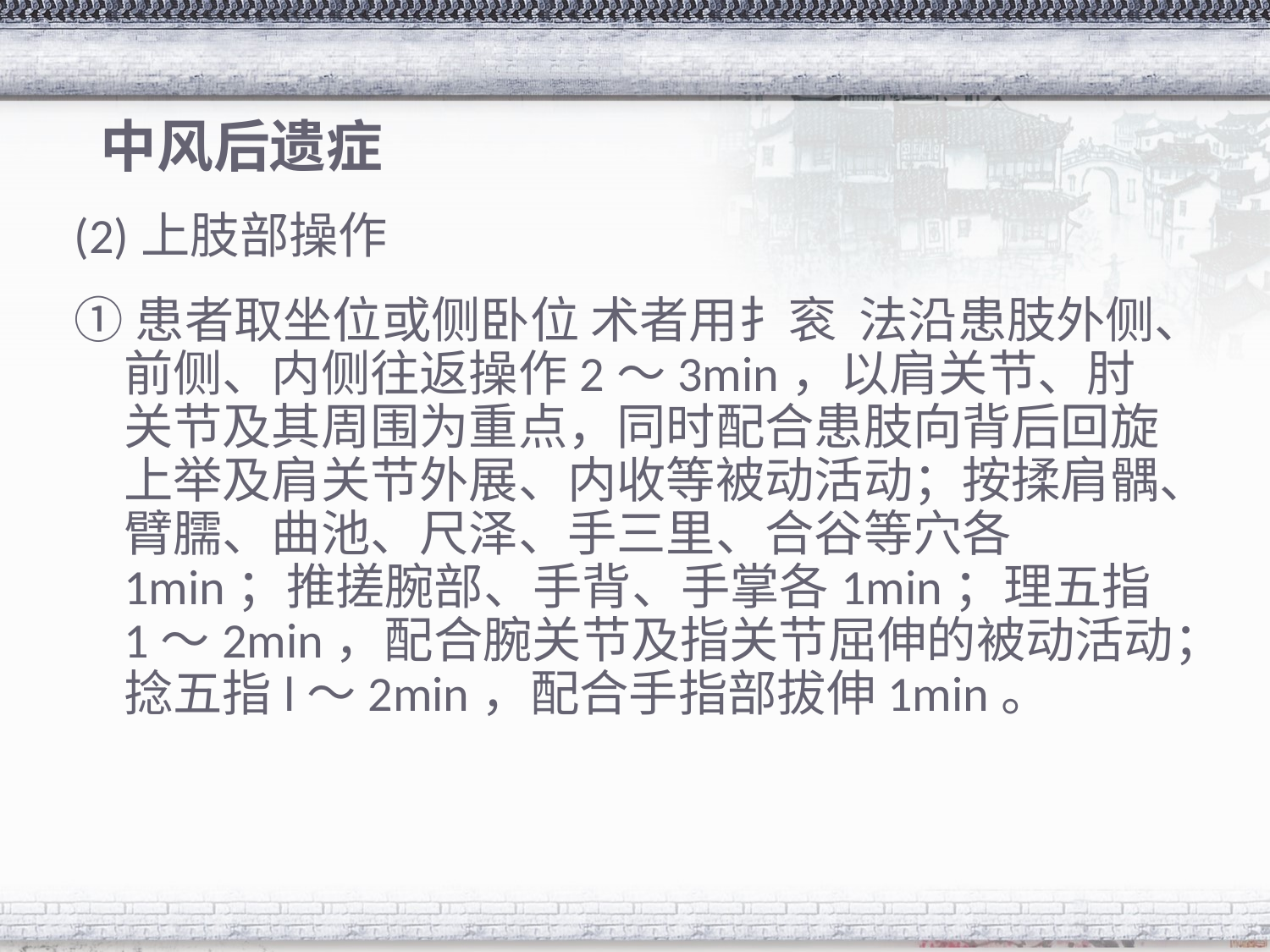

# 中风后遗症
(2)上肢部操作
①患者取坐位或侧卧位 术者用扌衮  法沿患肢外侧、前侧、内侧往返操作2～3min，以肩关节、肘关节及其周围为重点，同时配合患肢向背后回旋上举及肩关节外展、内收等被动活动；按揉肩髃、臂臑、曲池、尺泽、手三里、合谷等穴各1min；推搓腕部、手背、手掌各1min；理五指1～2min，配合腕关节及指关节屈伸的被动活动；捻五指l～2min，配合手指部拔伸1min。